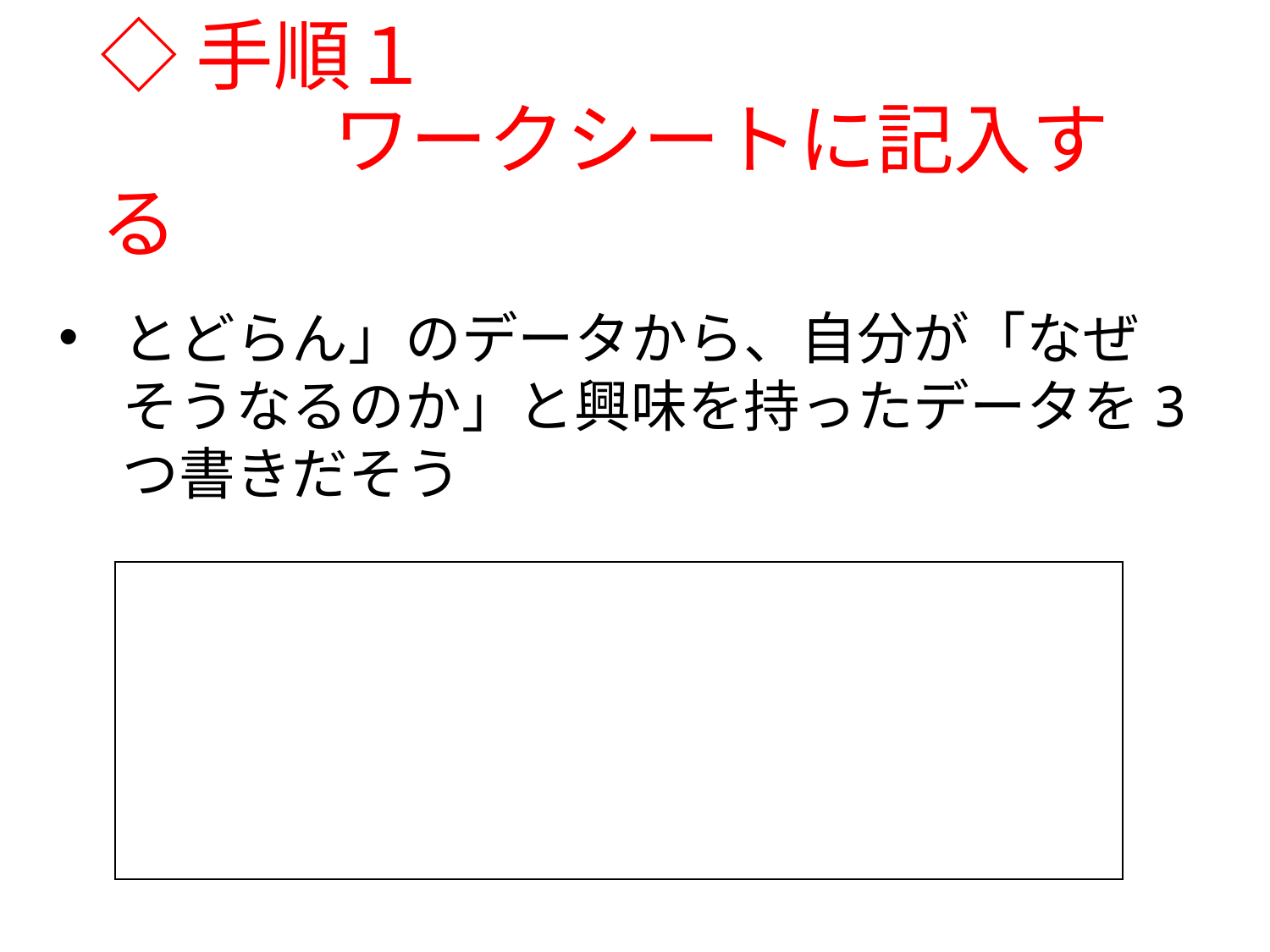

# ◇手順１ 　　　ワークシートに記入する
とどらん」のデータから、自分が「なぜそうなるのか」と興味を持ったデータを3つ書きだそう
|  |
| --- |